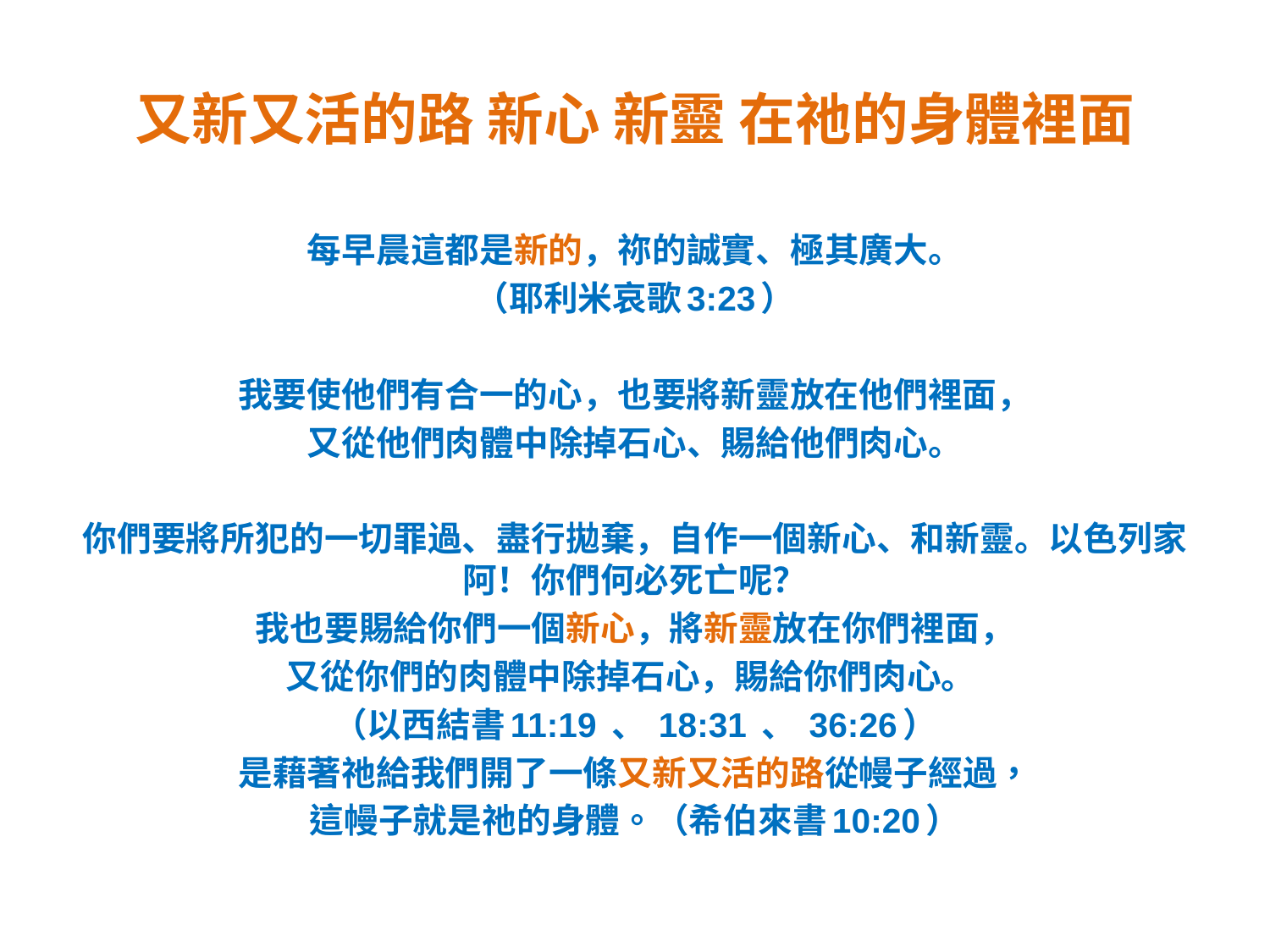

# 又新又活的路 新心 新靈 在祂的身體裡面
每早晨這都是新的，祢的誠實、極其廣大。
（耶利米哀歌3:23）

我要使他們有合一的心，也要將新靈放在他們裡面，
又從他們肉體中除掉石心、賜給他們肉心。

你們要將所犯的一切罪過、盡行拋棄，自作一個新心、和新靈。以色列家阿！你們何必死亡呢？
我也要賜給你們一個新心，將新靈放在你們裡面，
又從你們的肉體中除掉石心，賜給你們肉心。
（以西結書11:19 、 18:31 、 36:26）
是藉著祂給我們開了一條又新又活的路從幔子經過，
這幔子就是祂的身體。（希伯來書10:20）